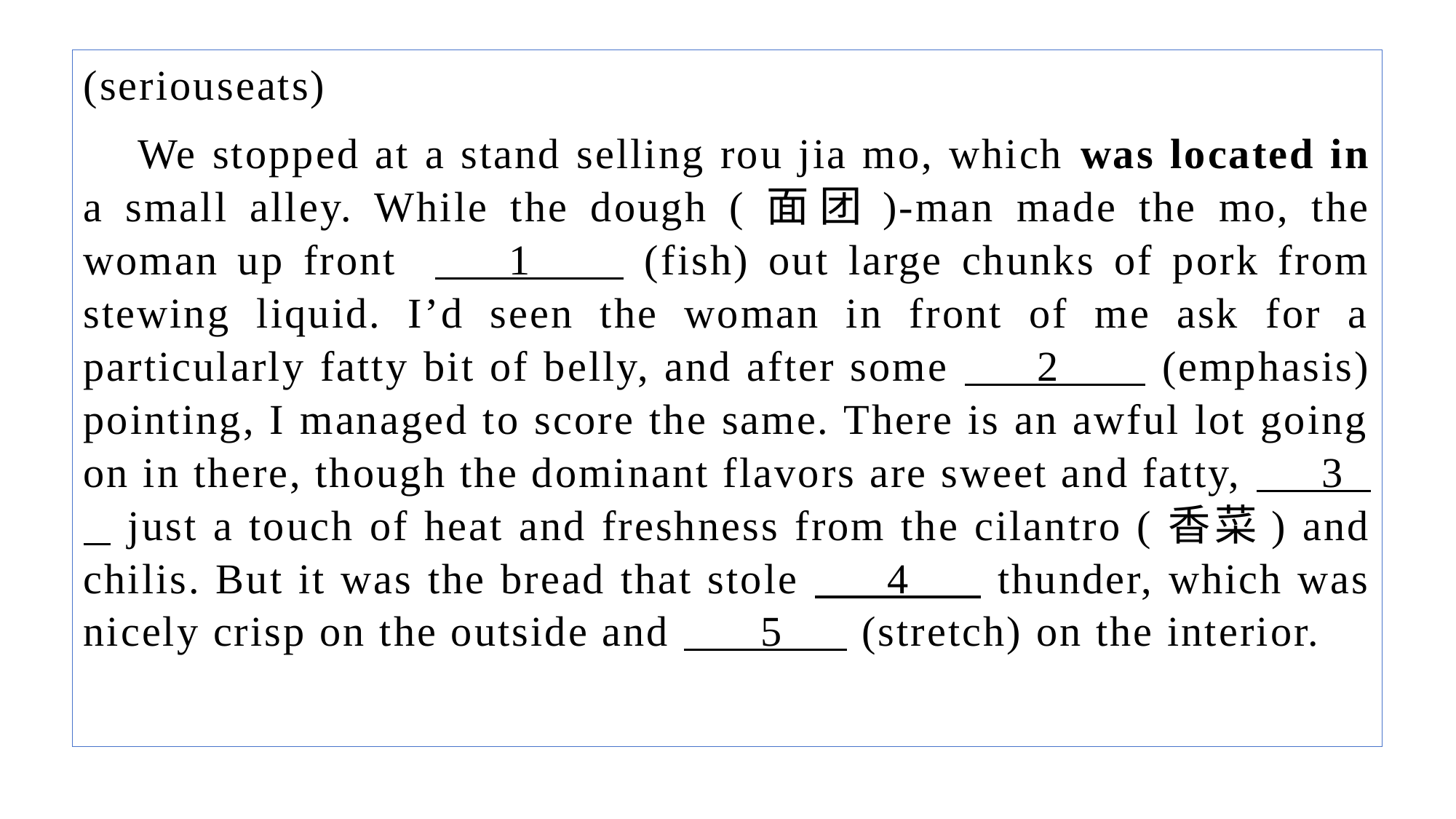

(seriouseats)
We stopped at a stand selling rou jia mo, which was located in a small alley. While the dough (面团)-man made the mo, the woman up front      1      (fish) out large chunks of pork from stewing liquid. I’d seen the woman in front of me ask for a particularly fatty bit of belly, and after some      2       (emphasis) pointing, I managed to score the same. There is an awful lot going on in there, though the dominant flavors are sweet and fatty,      3      just a touch of heat and freshness from the cilantro (香菜) and chilis. But it was the bread that stole      4      thunder, which was nicely crisp on the outside and       5      (stretch) on the interior.